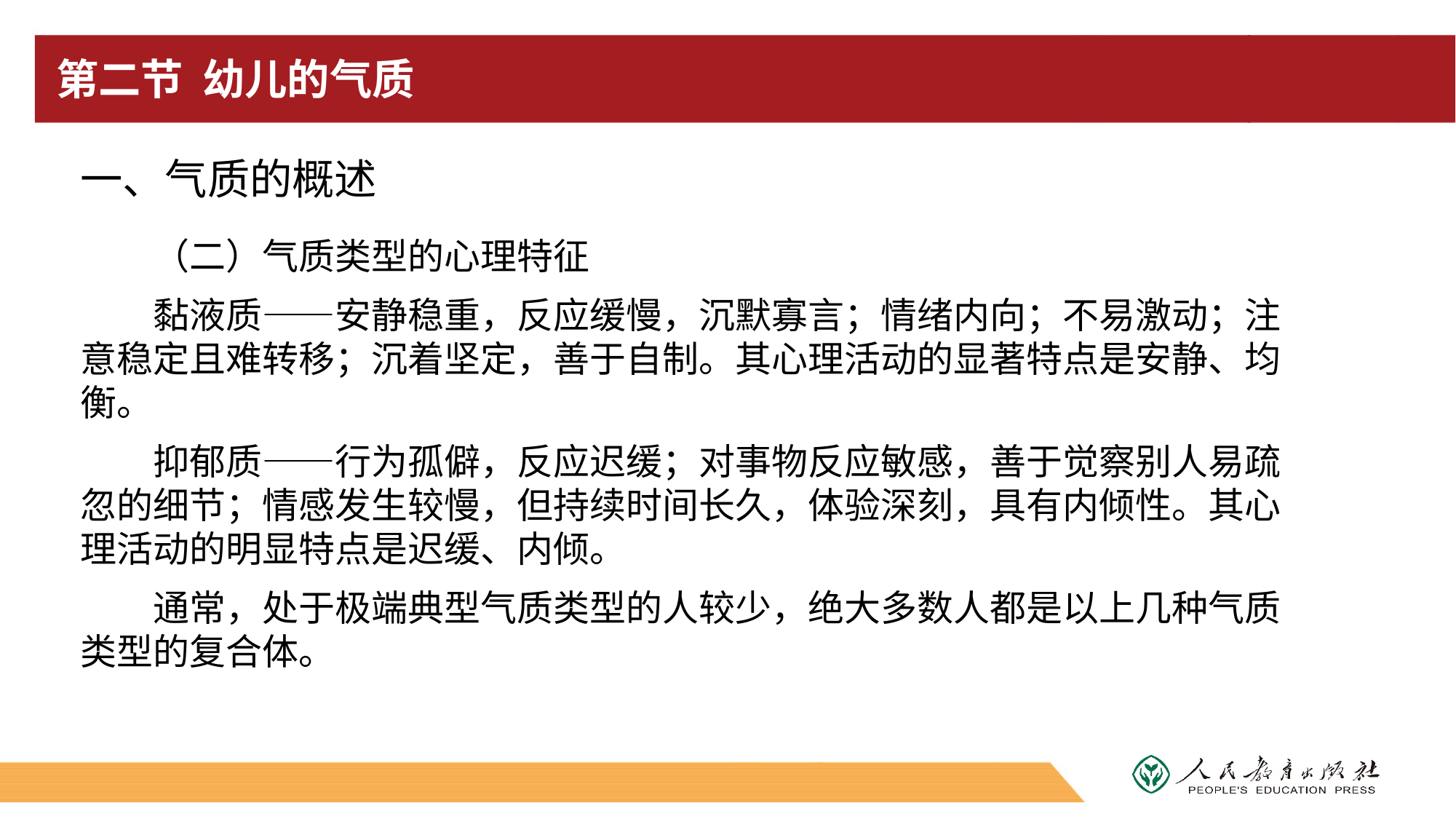

# 第二节  幼儿的气质
一、气质的概述
（二）气质类型的心理特征
黏液质——安静稳重，反应缓慢，沉默寡言；情绪内向；不易激动；注意稳定且难转移；沉着坚定，善于自制。其心理活动的显著特点是安静、均衡。
抑郁质——行为孤僻，反应迟缓；对事物反应敏感，善于觉察别人易疏忽的细节；情感发生较慢，但持续时间长久，体验深刻，具有内倾性。其心理活动的明显特点是迟缓、内倾。
通常，处于极端典型气质类型的人较少，绝大多数人都是以上几种气质类型的复合体。